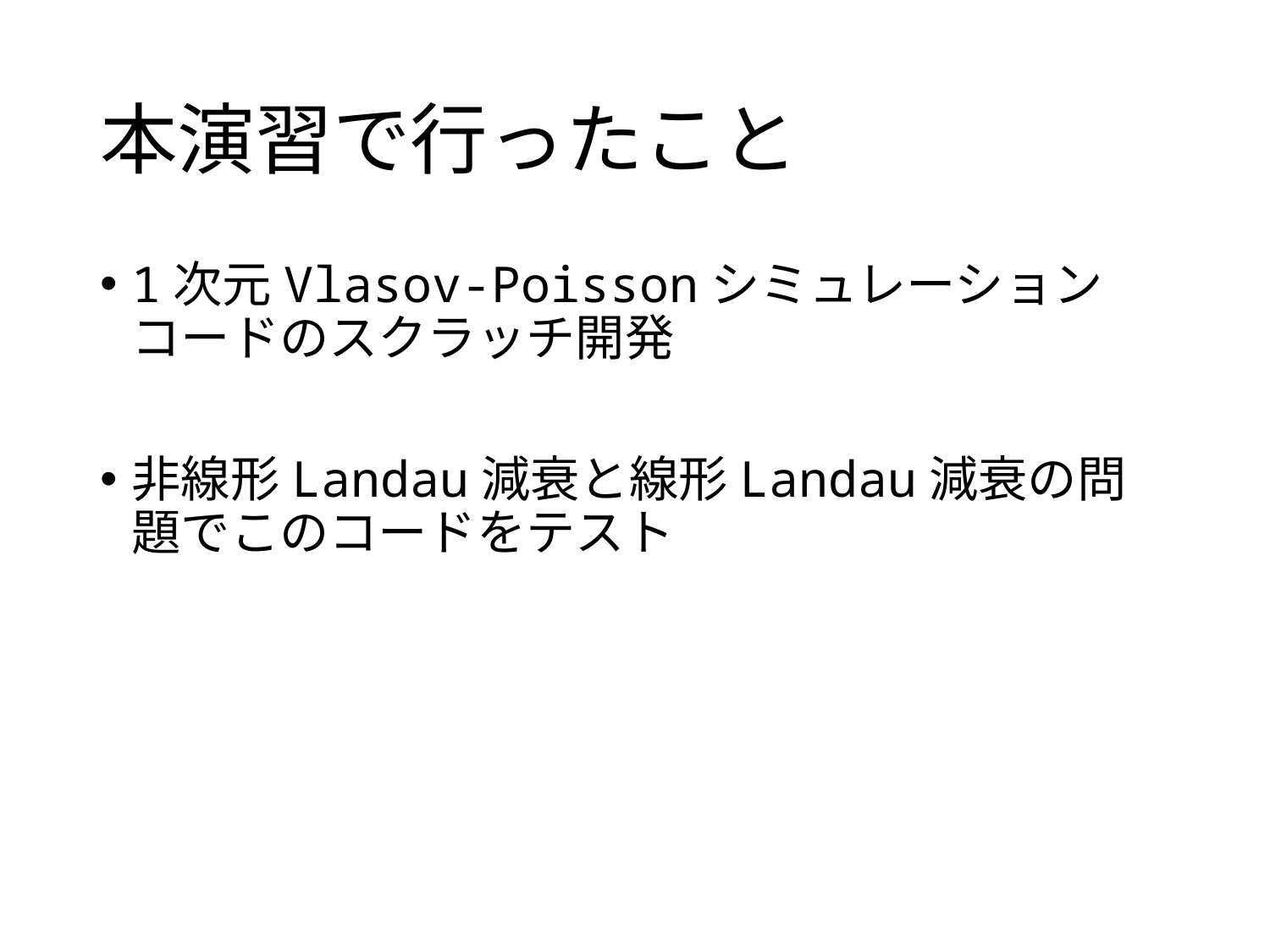

# 本演習で行ったこと
1次元Vlasov-Poissonシミュレーションコードのスクラッチ開発

非線形Landau減衰と線形Landau減衰の問題でこのコードをテスト